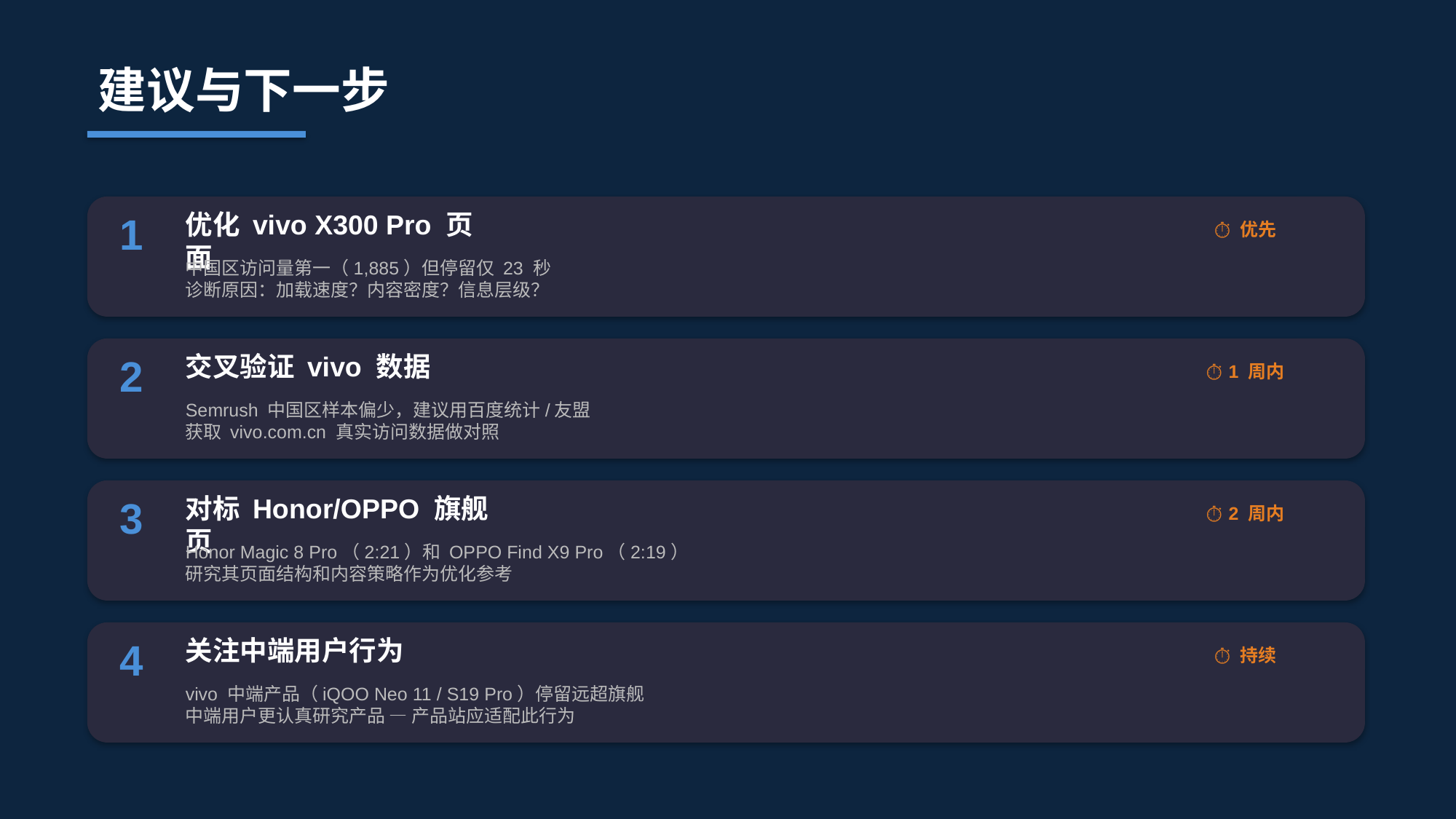

建议与下一步

1
优化 vivo X300 Pro 页面
⏱ 优先
中国区访问量第一（1,885）但停留仅 23 秒
诊断原因：加载速度？内容密度？信息层级？

2
交叉验证 vivo 数据
⏱ 1 周内
Semrush 中国区样本偏少，建议用百度统计/友盟
获取 vivo.com.cn 真实访问数据做对照

3
对标 Honor/OPPO 旗舰页
⏱ 2 周内
Honor Magic 8 Pro（2:21）和 OPPO Find X9 Pro（2:19）
研究其页面结构和内容策略作为优化参考

4
关注中端用户行为
⏱ 持续
vivo 中端产品（iQOO Neo 11 / S19 Pro）停留远超旗舰
中端用户更认真研究产品 — 产品站应适配此行为